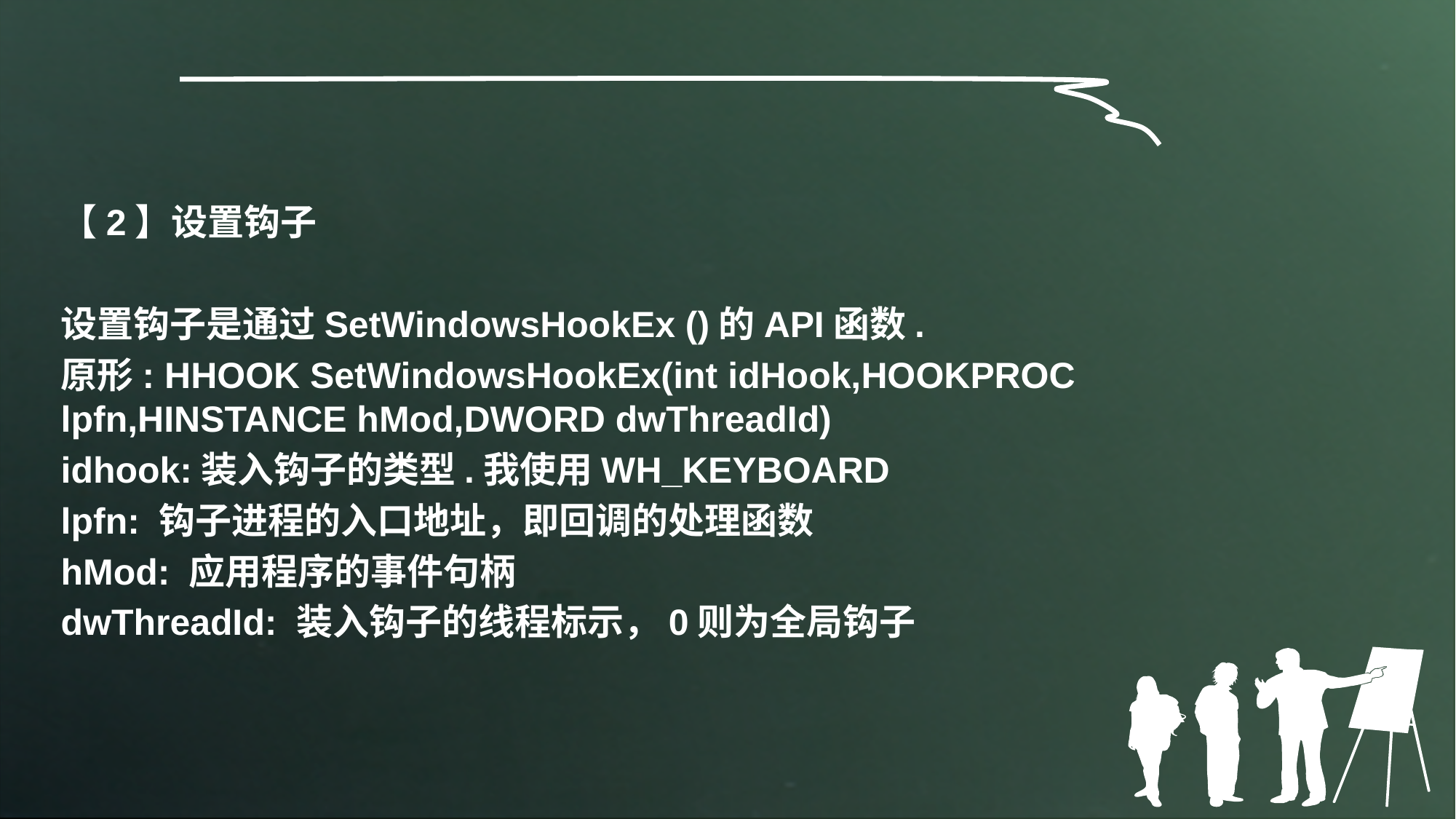

【2】设置钩子

设置钩子是通过SetWindowsHookEx ()的API函数.
原形: HHOOK SetWindowsHookEx(int idHook,HOOKPROC lpfn,HINSTANCE hMod,DWORD dwThreadId)
idhook:装入钩子的类型.我使用WH_KEYBOARD
lpfn: 钩子进程的入口地址，即回调的处理函数
hMod: 应用程序的事件句柄
dwThreadId: 装入钩子的线程标示，0则为全局钩子